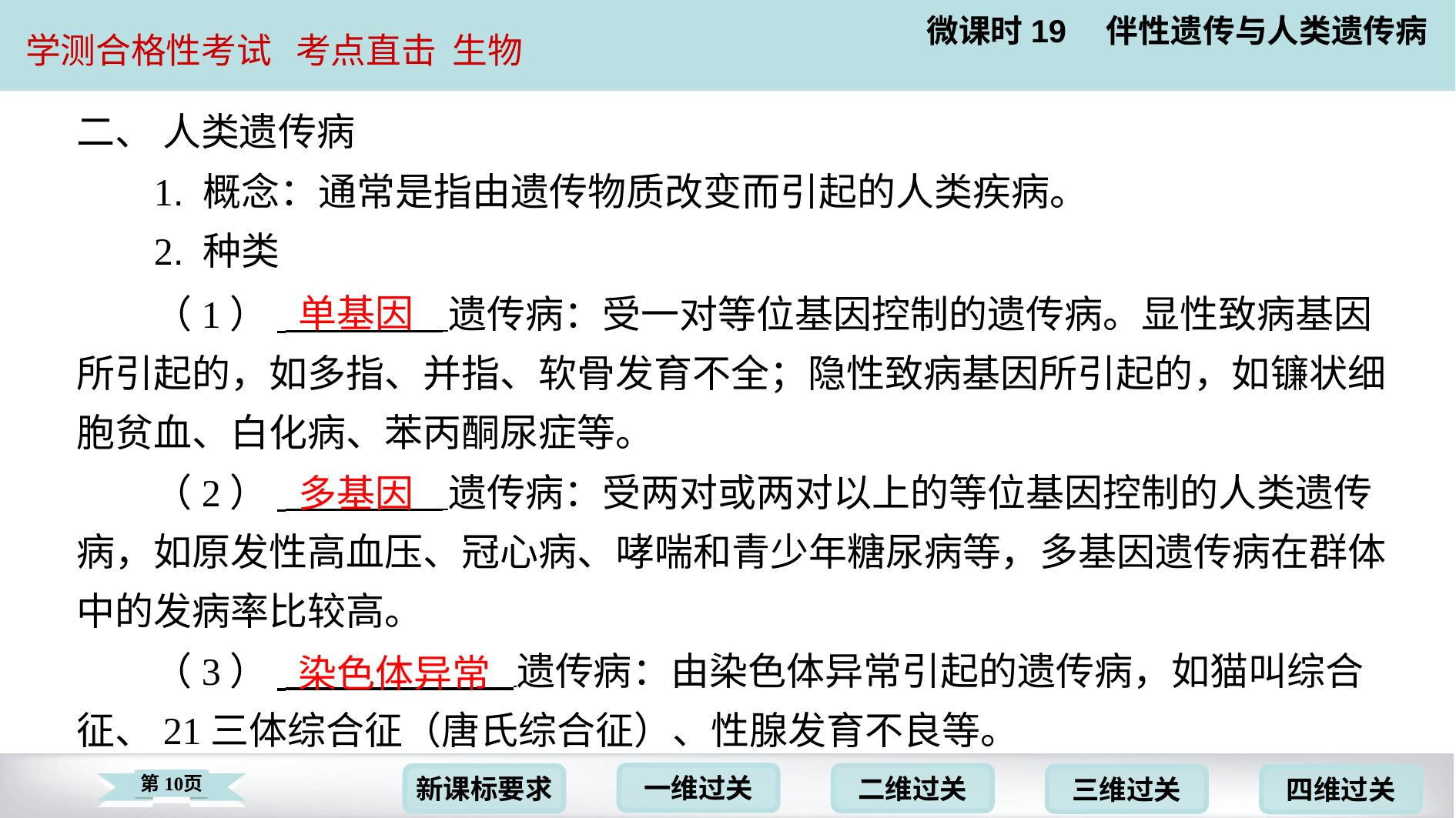

二、 人类遗传病
1. 概念：通常是指由遗传物质改变而引起的人类疾病。
2. 种类
单基因
（1）                         遗传病：受一对等位基因控制的遗传病。显性致病基因
所引起的，如多指、并指、软骨发育不全；隐性致病基因所引起的，如镰状细
胞贫血、白化病、苯丙酮尿症等。
（2）                         遗传病：受两对或两对以上的等位基因控制的人类遗传
病，如原发性高血压、冠心病、哮喘和青少年糖尿病等，多基因遗传病在群体
中的发病率比较高。
（3）                                   遗传病：由染色体异常引起的遗传病，如猫叫综合
征、21三体综合征（唐氏综合征）、性腺发育不良等。
多基因
染色体异常